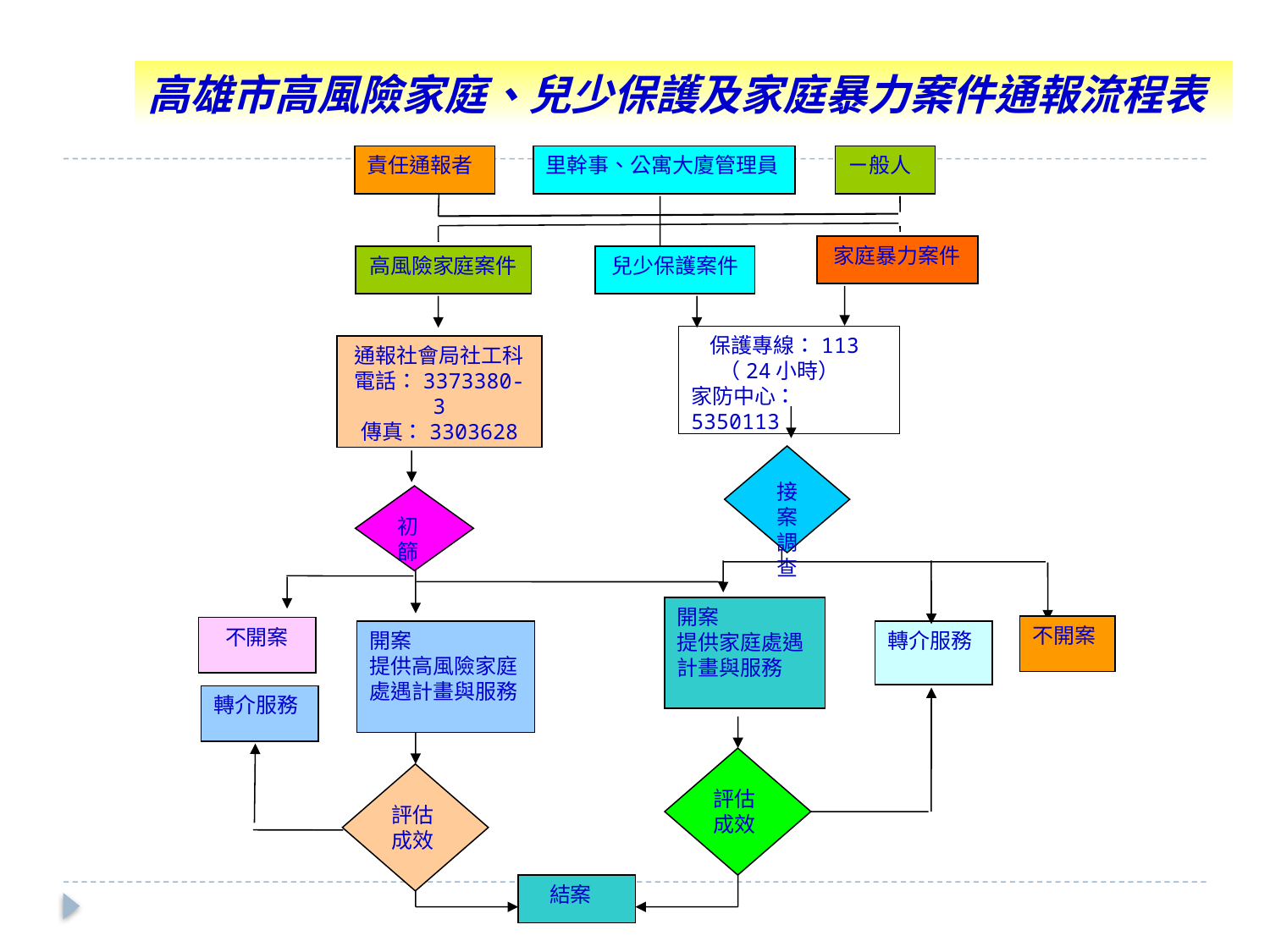

高雄市高風險家庭、兒少保護及家庭暴力案件通報流程表
責任通報者
里幹事、公寓大廈管理員
ㄧ般人

家庭暴力案件
高風險家庭案件
兒少保護案件

   保護專線：113
     （24小時）
家防中心： 5350113
通報社會局社工科
電話：3373380-3
傳真：3303628

接案
調查

初篩

開案
提供家庭處遇計畫與服務
不開案
不開案
開案
提供高風險家庭處遇計畫與服務
轉介服務
轉介服務

評估
成效
評估
成效

   結案